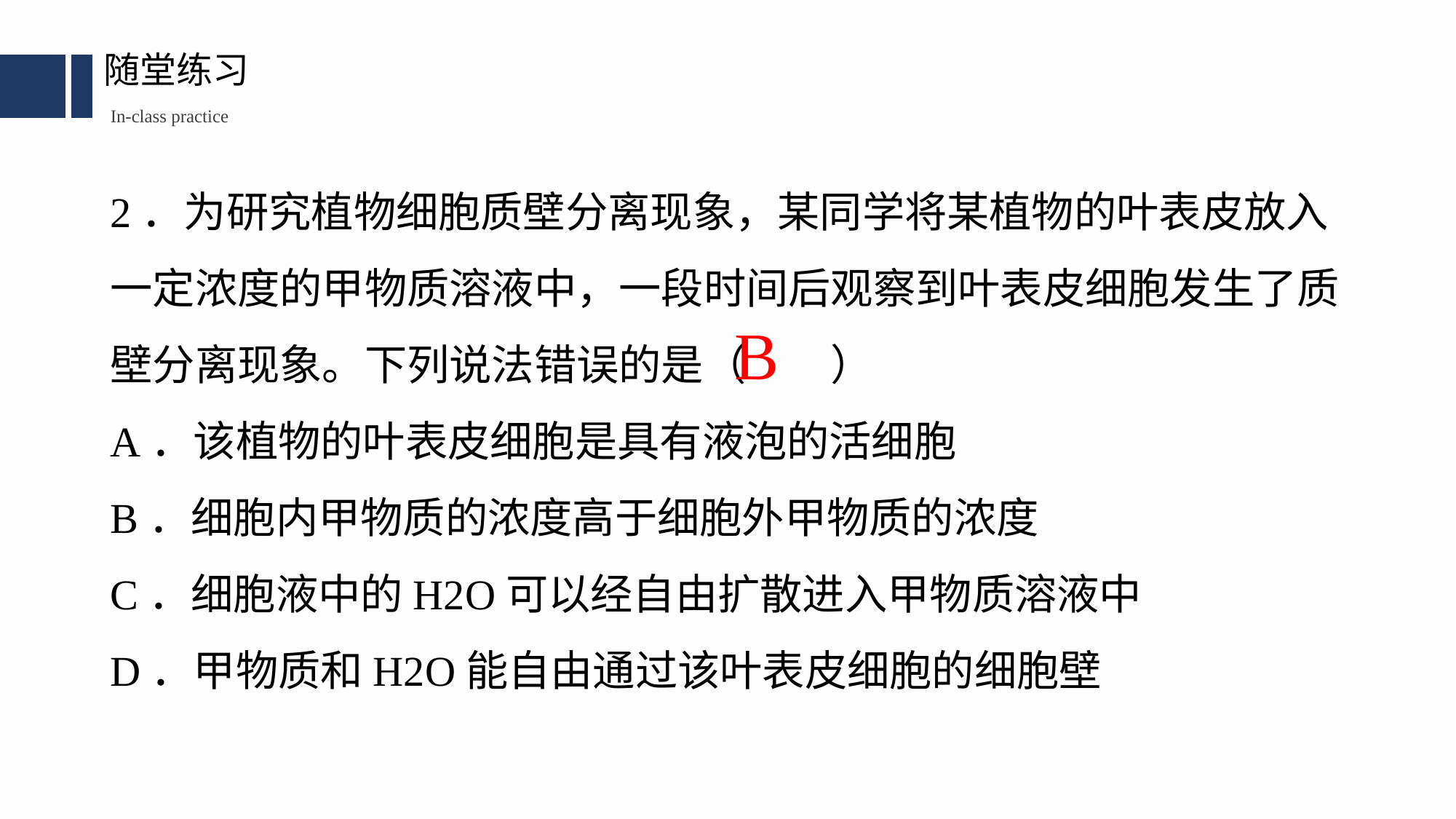

随堂练习
In-class practice

2．为研究植物细胞质壁分离现象，某同学将某植物的叶表皮放入一定浓度的甲物质溶液中，一段时间后观察到叶表皮细胞发生了质壁分离现象。下列说法错误的是（　　）
A．该植物的叶表皮细胞是具有液泡的活细胞
B．细胞内甲物质的浓度高于细胞外甲物质的浓度
C．细胞液中的H2O可以经自由扩散进入甲物质溶液中
D．甲物质和H2O能自由通过该叶表皮细胞的细胞壁
B